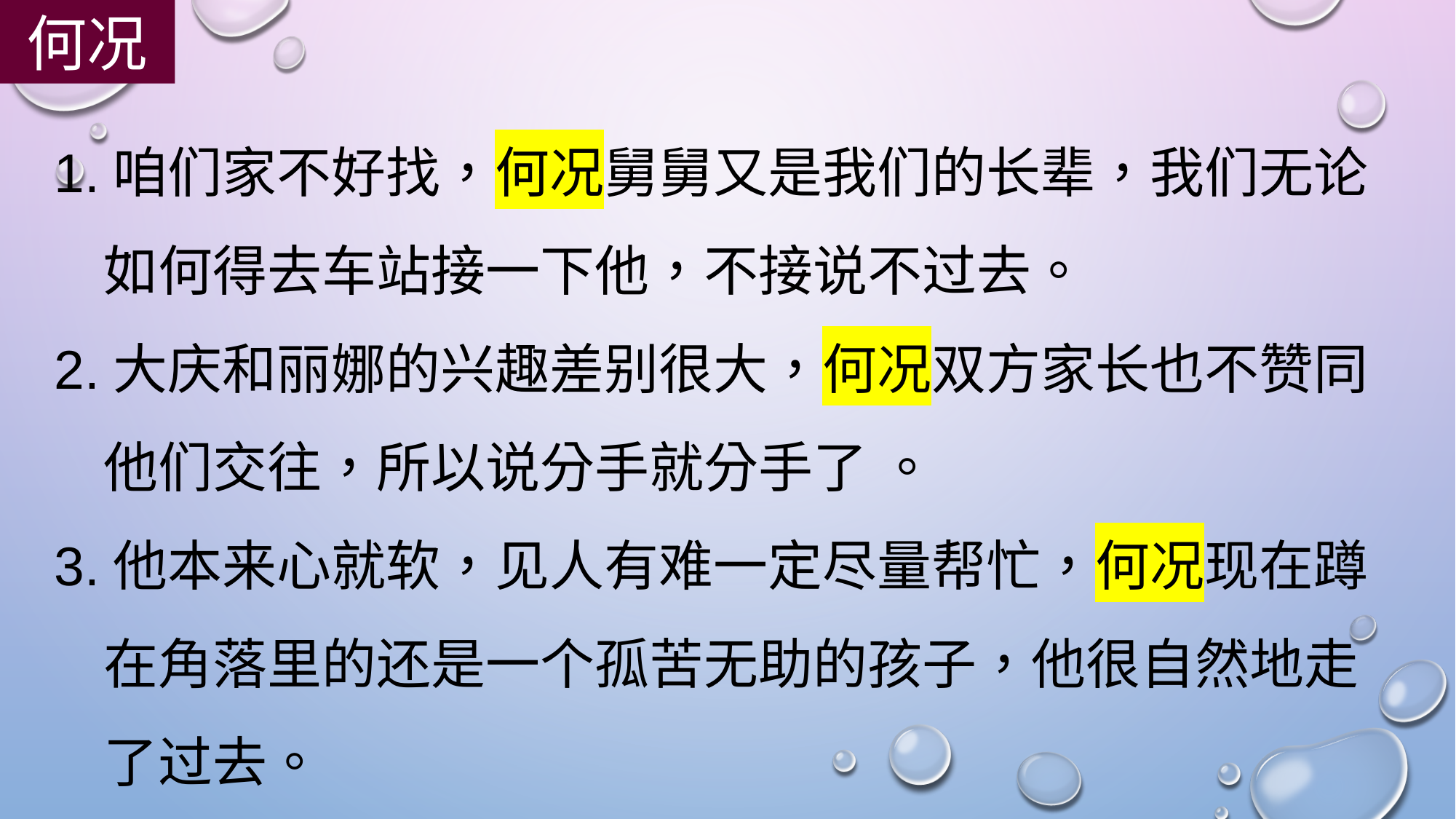

何况
1.咱们家不好找，何况舅舅又是我们的长辈，我们无论
   如何得去车站接一下他，不接说不过去。
2.大庆和丽娜的兴趣差别很大，何况双方家长也不赞同
   他们交往，所以说分手就分手了 。
3.他本来心就软，见人有难一定尽量帮忙，何况现在蹲
   在角落里的还是一个孤苦无助的孩子，他很自然地走
   了过去。